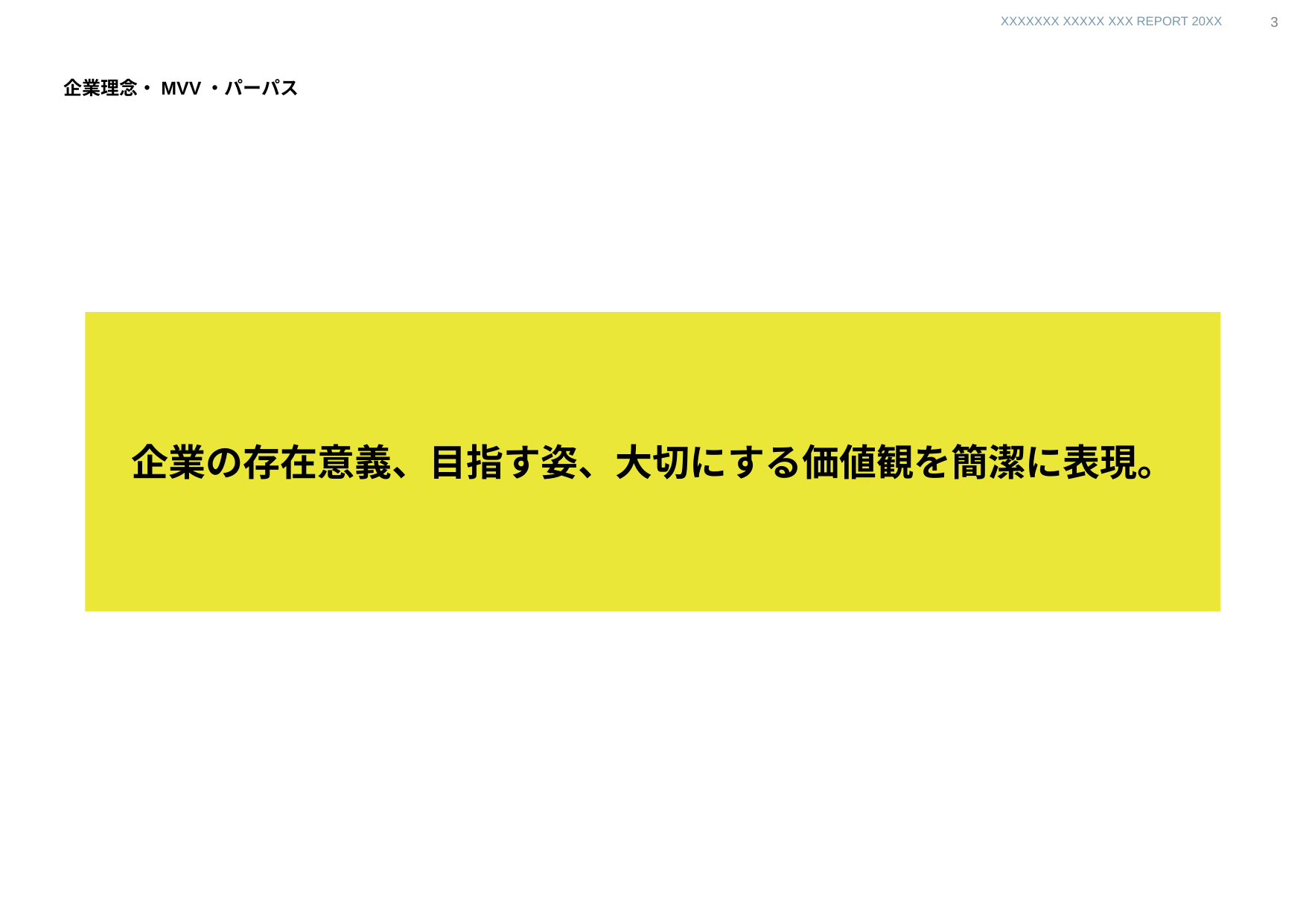

HP
3
# 企業理念・MVV・パーパス
企業の存在意義、目指す姿、大切にする価値観を簡潔に表現。